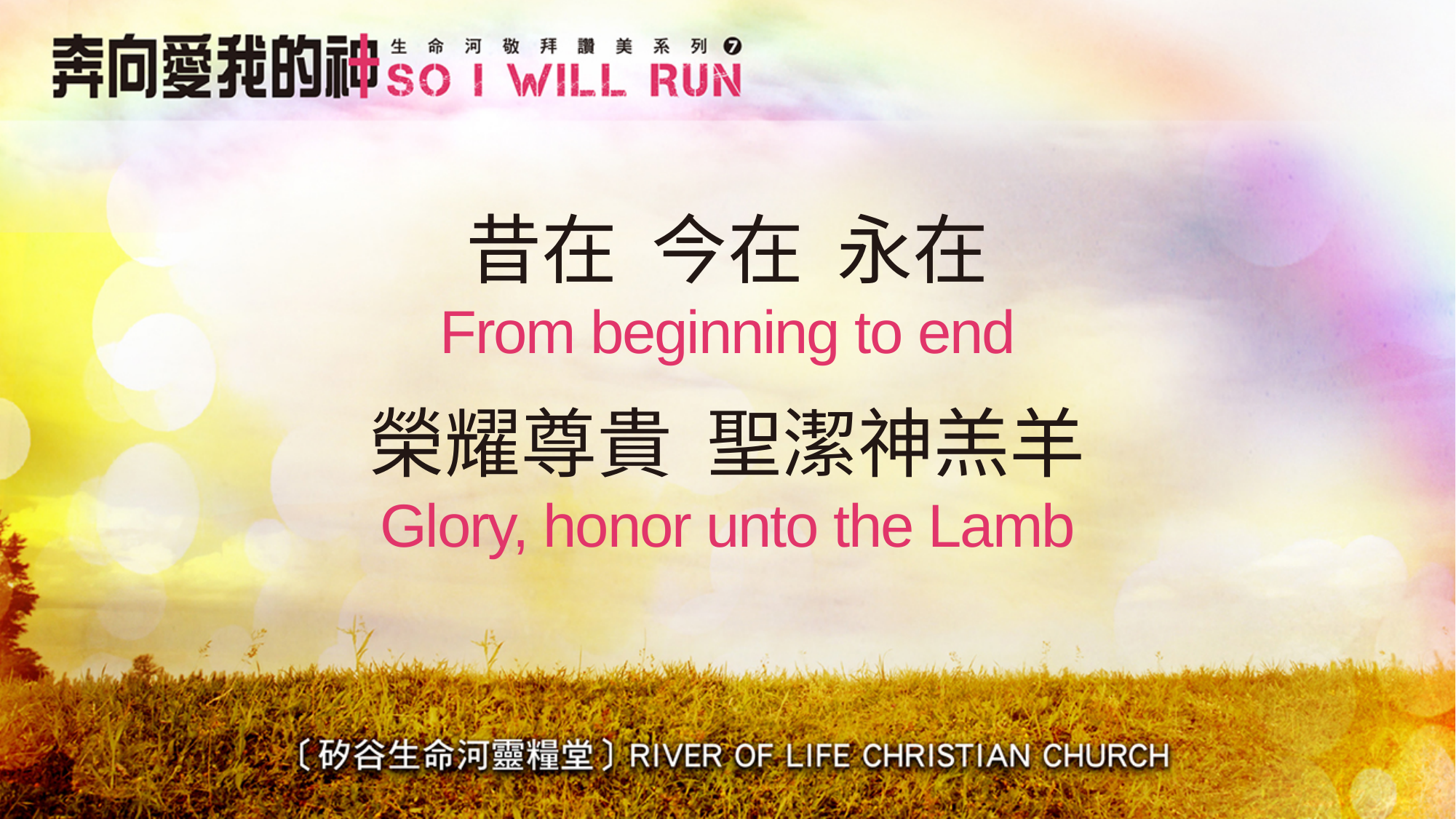

# 昔在  今在  永在 From beginning to end
榮耀尊貴  聖潔神羔羊
Glory, honor unto the Lamb